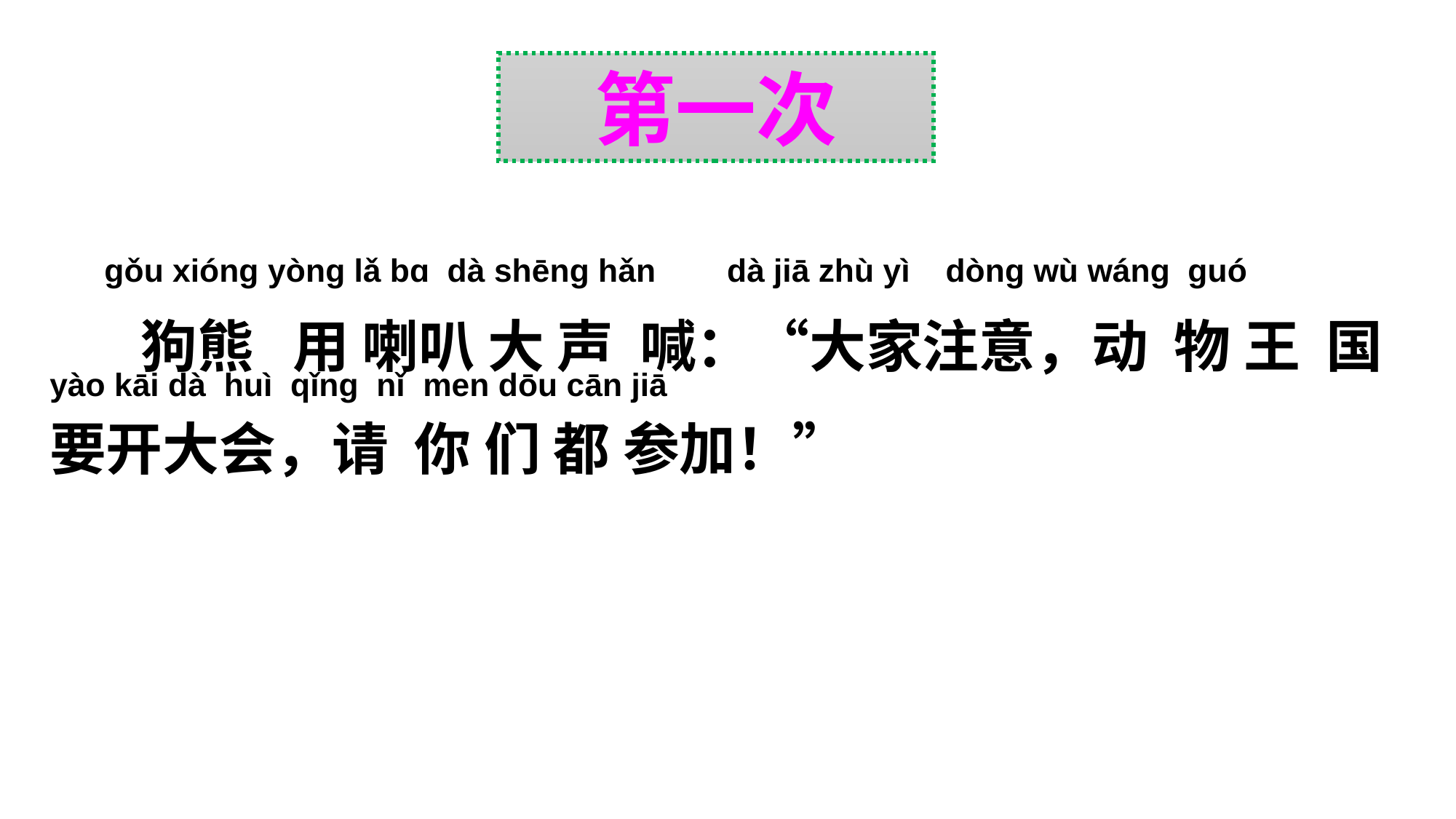

第一次
  ɡǒu xiónɡ yònɡ lǎ bɑ  dà shēnɡ hǎn        dà jiā zhù yì    dònɡ wù wánɡ  ɡuó
      狗熊   用 喇叭 大 声  喊：“大家注意，动  物 王  国
要开大会，请  你 们 都 参加！”
yào kāi dà  huì  qǐnɡ  nǐ  men dōu cān jiā